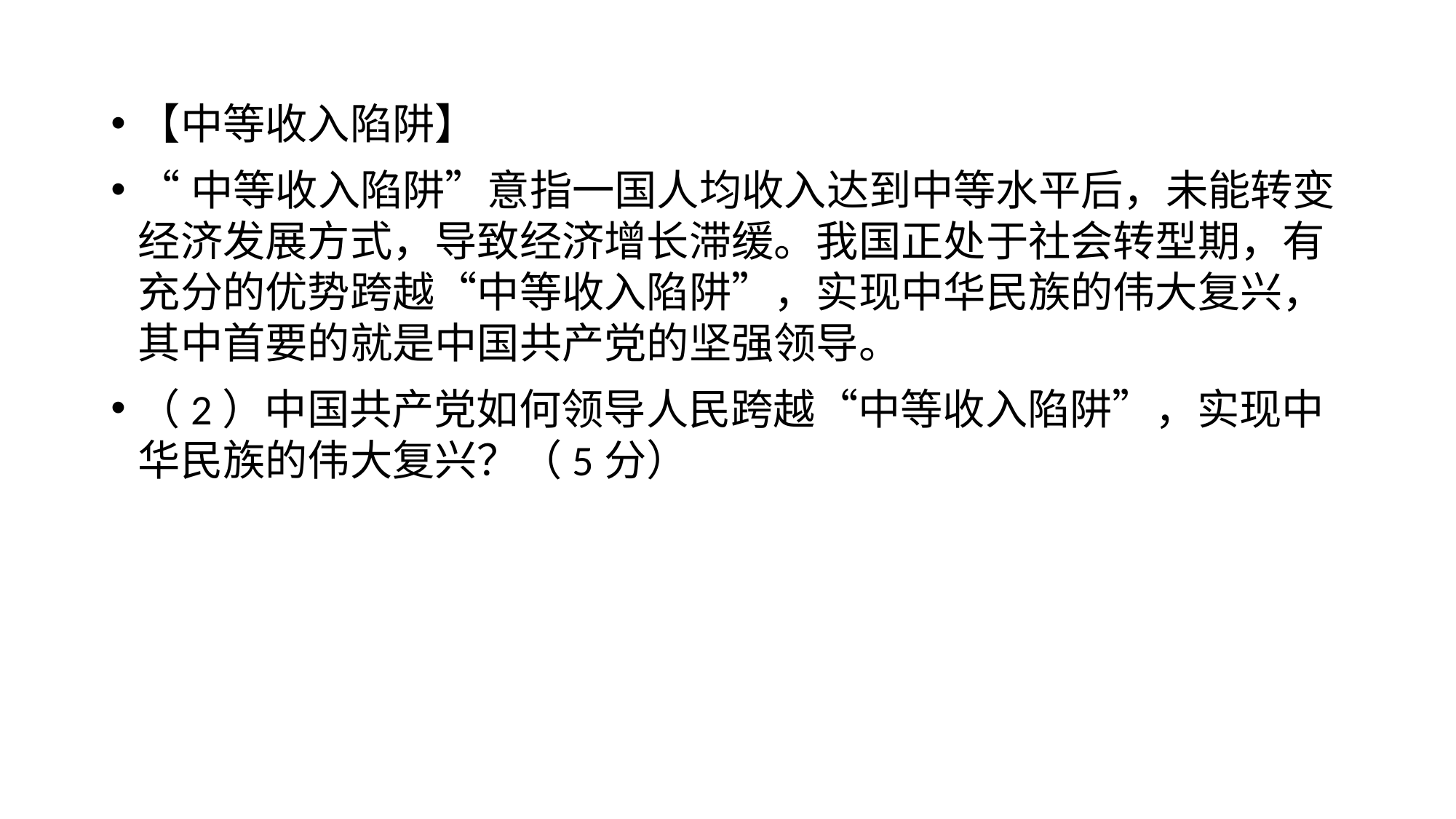

#
【中等收入陷阱】
“中等收入陷阱”意指一国人均收入达到中等水平后，未能转变经济发展方式，导致经济增长滞缓。我国正处于社会转型期，有充分的优势跨越“中等收入陷阱”，实现中华民族的伟大复兴，其中首要的就是中国共产党的坚强领导。
（2）中国共产党如何领导人民跨越“中等收入陷阱”，实现中华民族的伟大复兴？（5分）